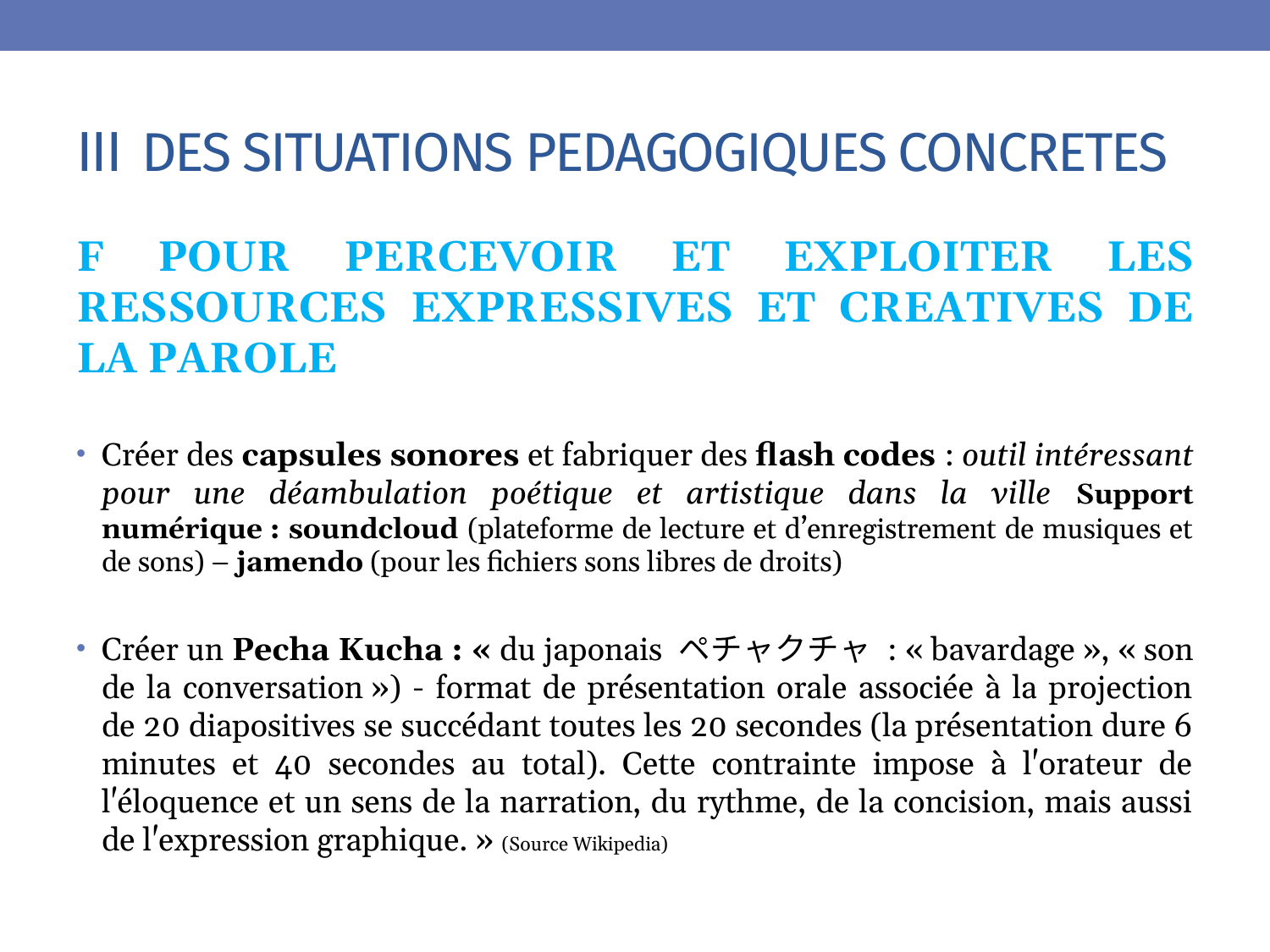

# III DES SITUATIONS PEDAGOGIQUES CONCRETES
F POUR PERCEVOIR ET EXPLOITER LES RESSOURCES EXPRESSIVES ET CREATIVES DE LA PAROLE

Créer des capsules sonores et fabriquer des flash codes : outil intéressant pour une déambulation poétique et artistique dans la ville Support numérique : soundcloud (plateforme de lecture et d’enregistrement de musiques et de sons) – jamendo (pour les fichiers sons libres de droits)

Créer un Pecha Kucha : « du japonais ペチャクチャ : « bavardage », « son de la conversation ») - format de présentation orale associée à la projection de 20 diapositives se succédant toutes les 20 secondes (la présentation dure 6 minutes et 40 secondes au total). Cette contrainte impose à l'orateur de l'éloquence et un sens de la narration, du rythme, de la concision, mais aussi de l'expression graphique. » (Source Wikipedia)